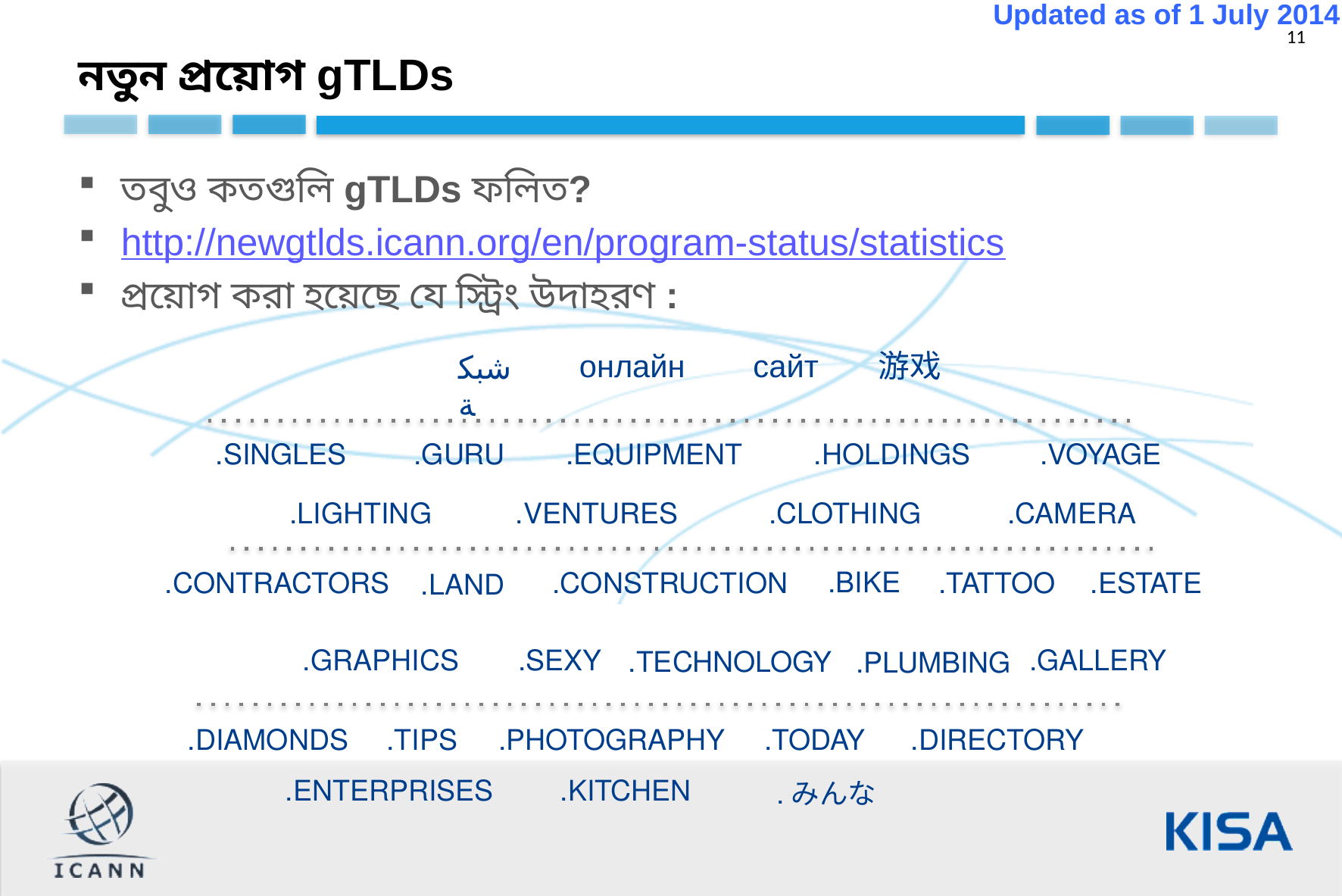

নতুন প্রয়োগ gTLDs
তবুও কতগুলি gTLDs ফলিত?
http://newgtlds.icann.org/en/program-status/statistics
প্রয়োগ করা হয়েছে যে স্ট্রিং উদাহরণ :

游戏

онлайн

сайт

شبكة
.SINGLES
.GURU
.EQUIPMENT
.HOLDINGS
.VOYAGE
.LIGHTING
.VENTURES
.CLOTHING
.CAMERA
.BIKE
.CONTRACTORS
.CONSTRUCTION
.TATTOO
.ESTATE
.LAND
.GRAPHICS
.SEXY
.GALLERY
.TECHNOLOGY
.PLUMBING
.DIAMONDS
.TIPS
.PHOTOGRAPHY
.TODAY
.DIRECTORY
.ENTERPRISES
.KITCHEN
.みんな